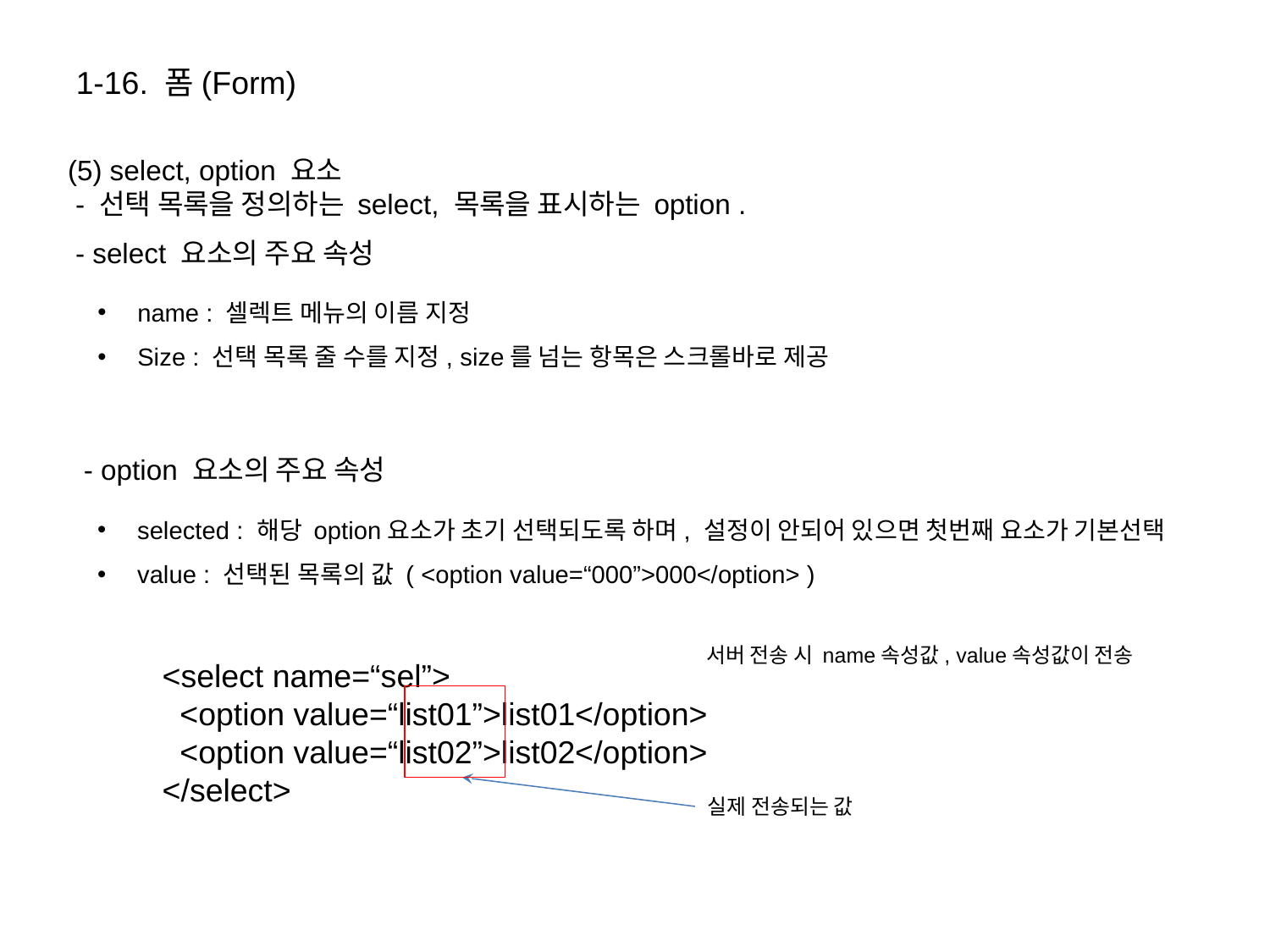

1-16. 폼(Form)
(5) select, option 요소
 - 선택 목록을 정의하는 select, 목록을 표시하는 option .
 - select 요소의 주요 속성
name : 셀렉트 메뉴의 이름 지정
Size : 선택 목록 줄 수를 지정, size를 넘는 항목은 스크롤바로 제공
 - option 요소의 주요 속성
selected : 해당 option요소가 초기 선택되도록 하며, 설정이 안되어 있으면 첫번째 요소가 기본선택
value : 선택된 목록의 값 ( <option value=“000”>000</option> )
서버 전송 시 name속성값, value속성값이 전송
<select name=“sel”>
  <option value=“list01”>list01</option>
  <option value=“list02”>list02</option>
</select>

실제 전송되는 값